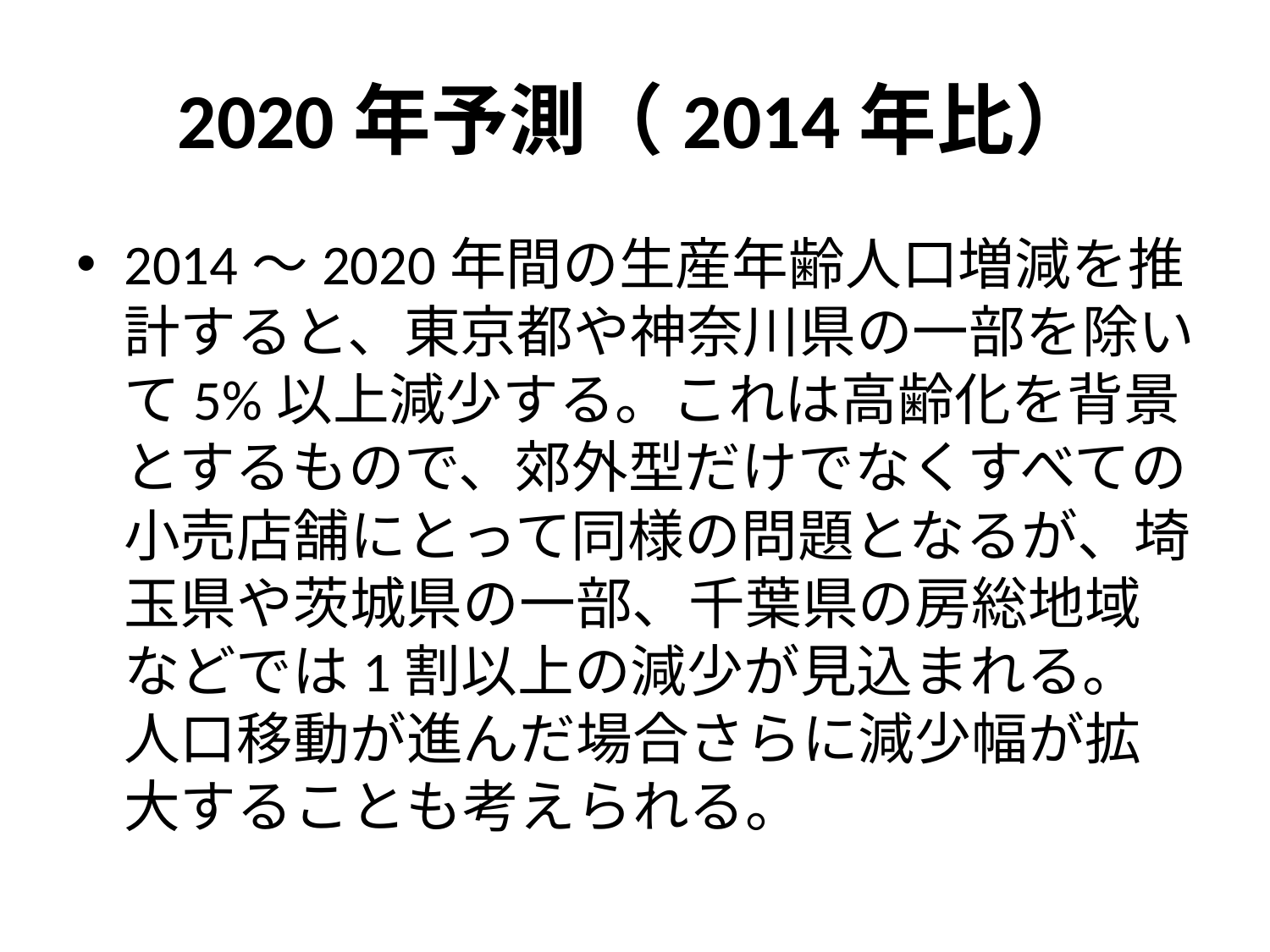

# 2020年予測（2014年比）
2014～2020年間の生産年齢人口増減を推計すると、東京都や神奈川県の一部を除いて5%以上減少する。これは高齢化を背景とするもので、郊外型だけでなくすべての小売店舗にとって同様の問題となるが、埼玉県や茨城県の一部、千葉県の房総地域などでは1割以上の減少が見込まれる。人口移動が進んだ場合さらに減少幅が拡大することも考えられる。